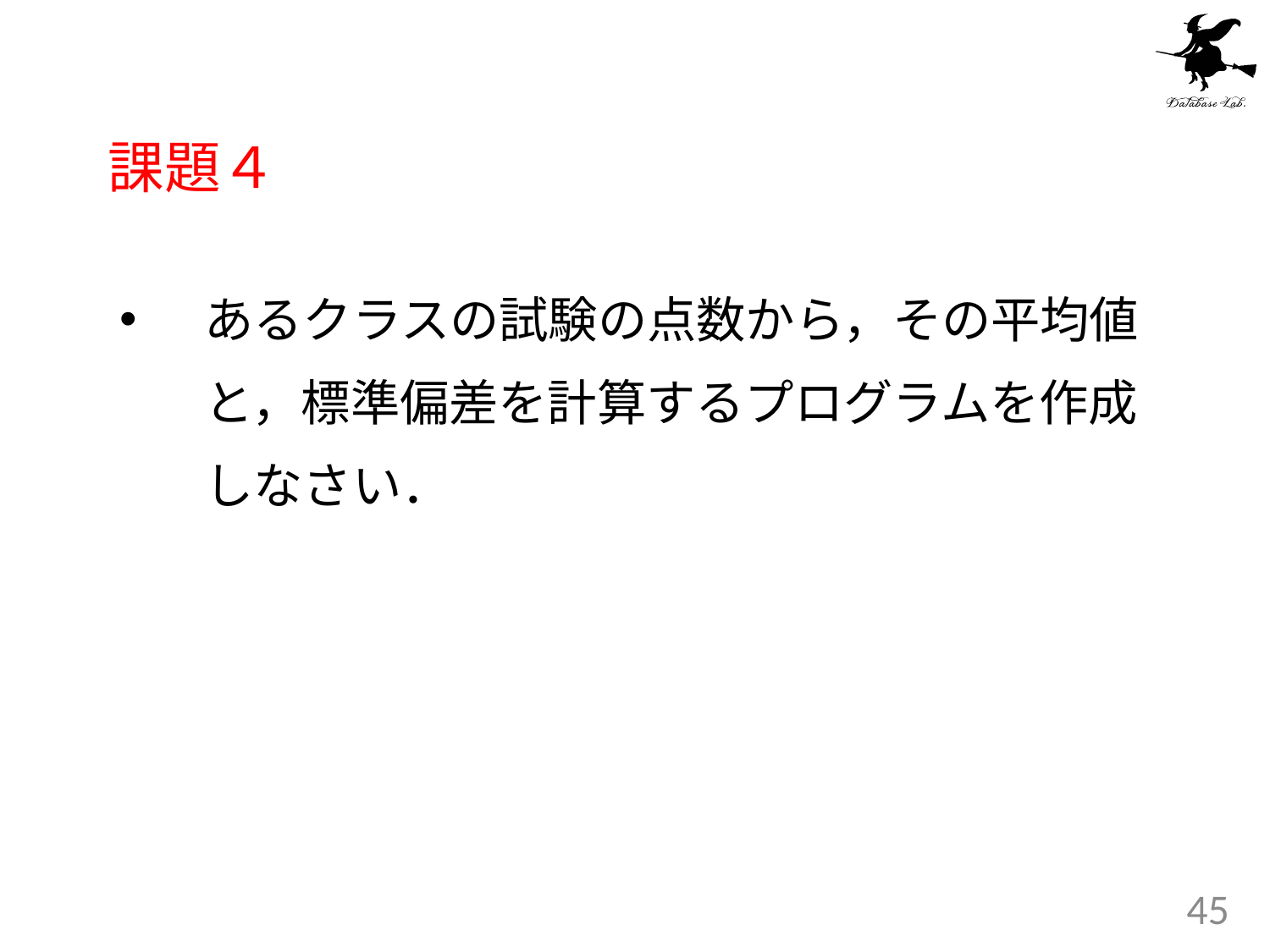

# 課題４
あるクラスの試験の点数から，その平均値と，標準偏差を計算するプログラムを作成しなさい．

45